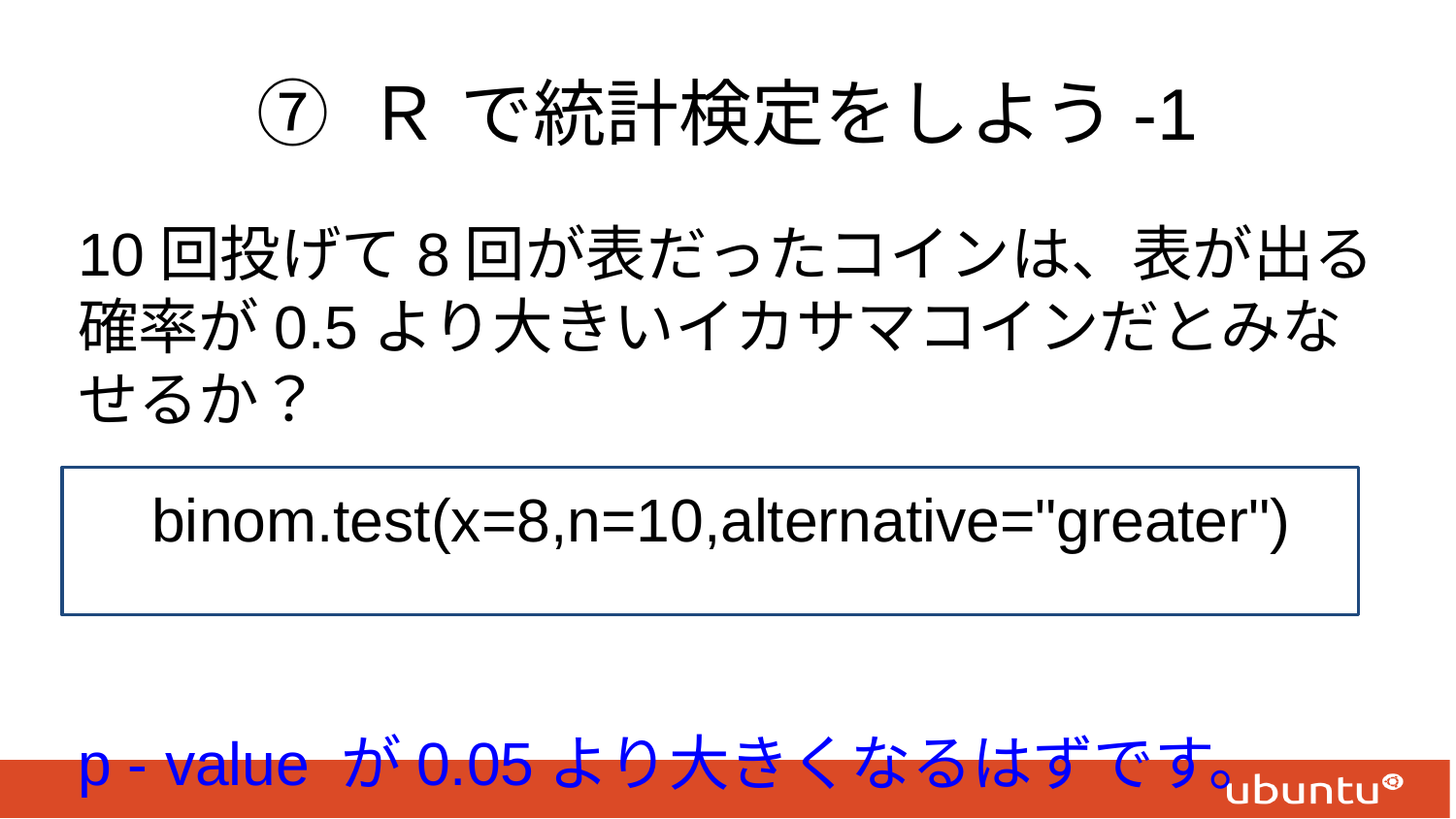

# ⑦ Ｒ で統計検定をしよう-1
10回投げて8回が表だったコインは、表が出る確率が0.5より大きいイカサマコインだとみなせるか？

p - value が0.05より大きくなるはずです。
　binom.test(x=8,n=10,alternative="greater")